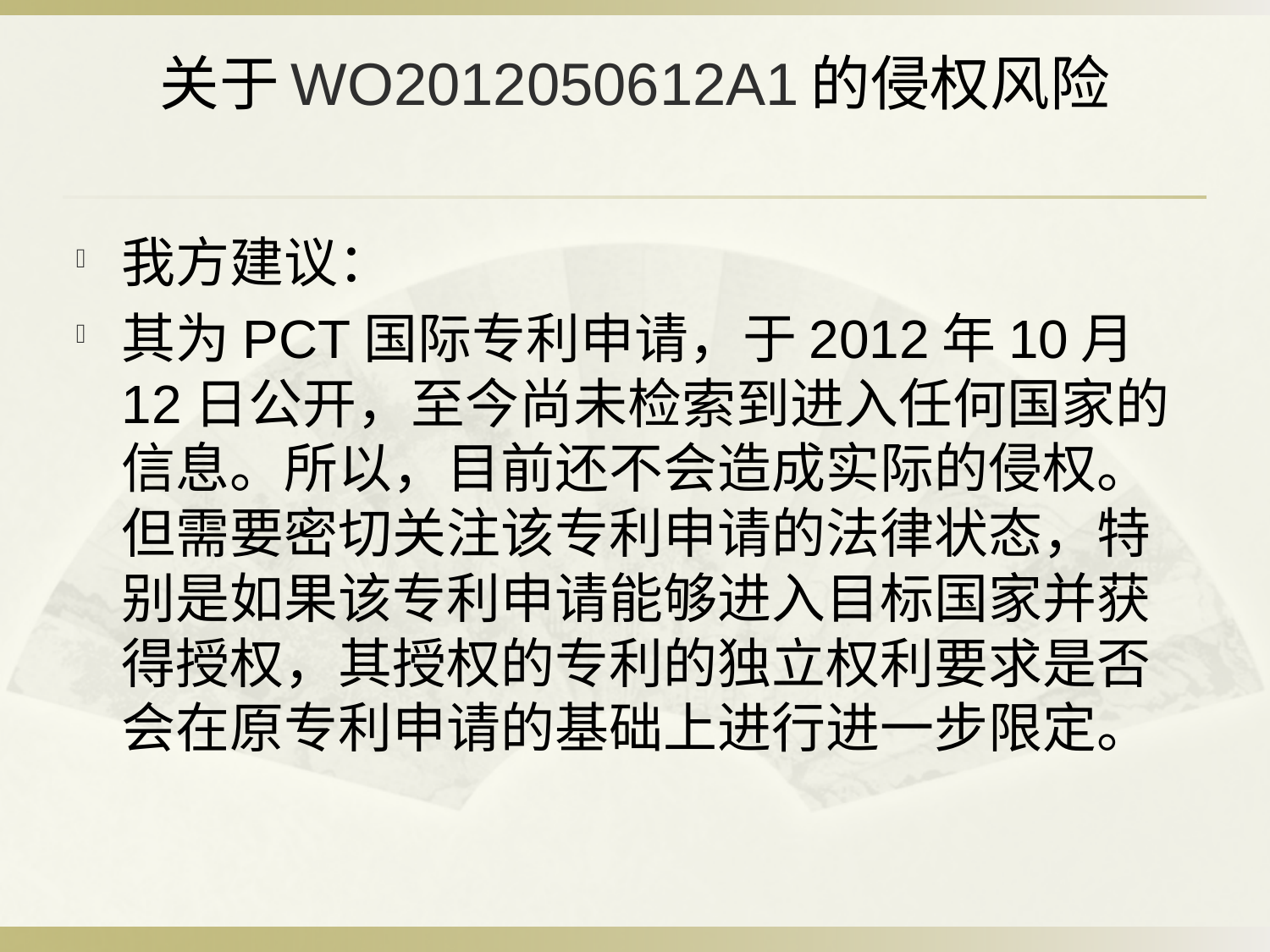

# 关于WO2012050612A1的侵权风险
我方建议：
其为PCT国际专利申请，于2012年10月12日公开，至今尚未检索到进入任何国家的信息。所以，目前还不会造成实际的侵权。但需要密切关注该专利申请的法律状态，特别是如果该专利申请能够进入目标国家并获得授权，其授权的专利的独立权利要求是否会在原专利申请的基础上进行进一步限定。